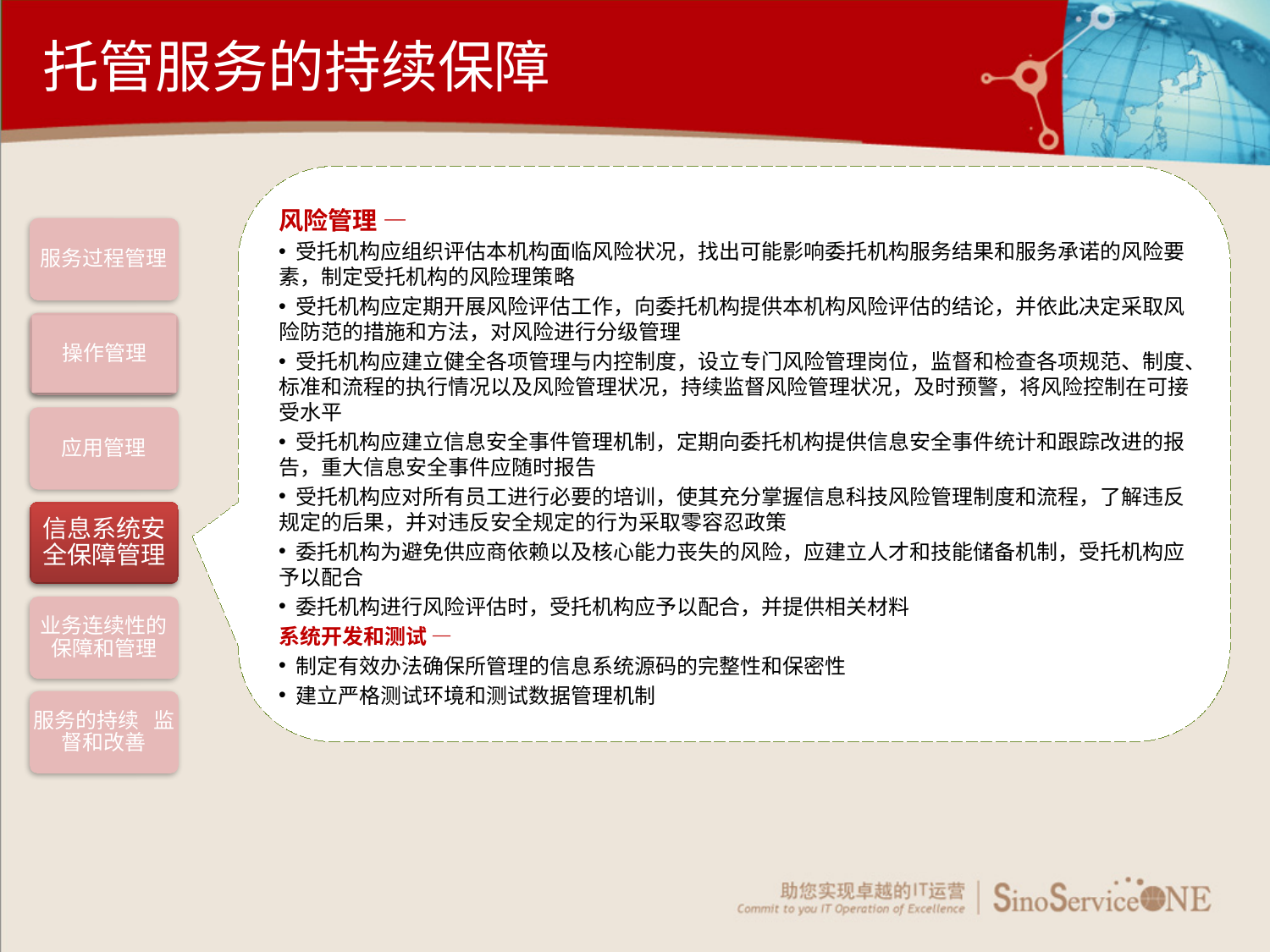

托管服务的持续保障
风险管理 —
 受托机构应组织评估本机构面临风险状况，找出可能影响委托机构服务结果和服务承诺的风险要素，制定受托机构的风险理策略
 受托机构应定期开展风险评估工作，向委托机构提供本机构风险评估的结论，并依此决定采取风险防范的措施和方法，对风险进行分级管理
 受托机构应建立健全各项管理与内控制度，设立专门风险管理岗位，监督和检查各项规范、制度、标准和流程的执行情况以及风险管理状况，持续监督风险管理状况，及时预警，将风险控制在可接受水平
 受托机构应建立信息安全事件管理机制，定期向委托机构提供信息安全事件统计和跟踪改进的报告，重大信息安全事件应随时报告
 受托机构应对所有员工进行必要的培训，使其充分掌握信息科技风险管理制度和流程，了解违反规定的后果，并对违反安全规定的行为采取零容忍政策
 委托机构为避免供应商依赖以及核心能力丧失的风险，应建立人才和技能储备机制，受托机构应予以配合
 委托机构进行风险评估时，受托机构应予以配合，并提供相关材料
系统开发和测试 —
 制定有效办法确保所管理的信息系统源码的完整性和保密性
 建立严格测试环境和测试数据管理机制

服务过程管理

操作管理
应用管理

信息系统安全保障管理

业务连续性的保障和管理

服务的持续   监督和改善